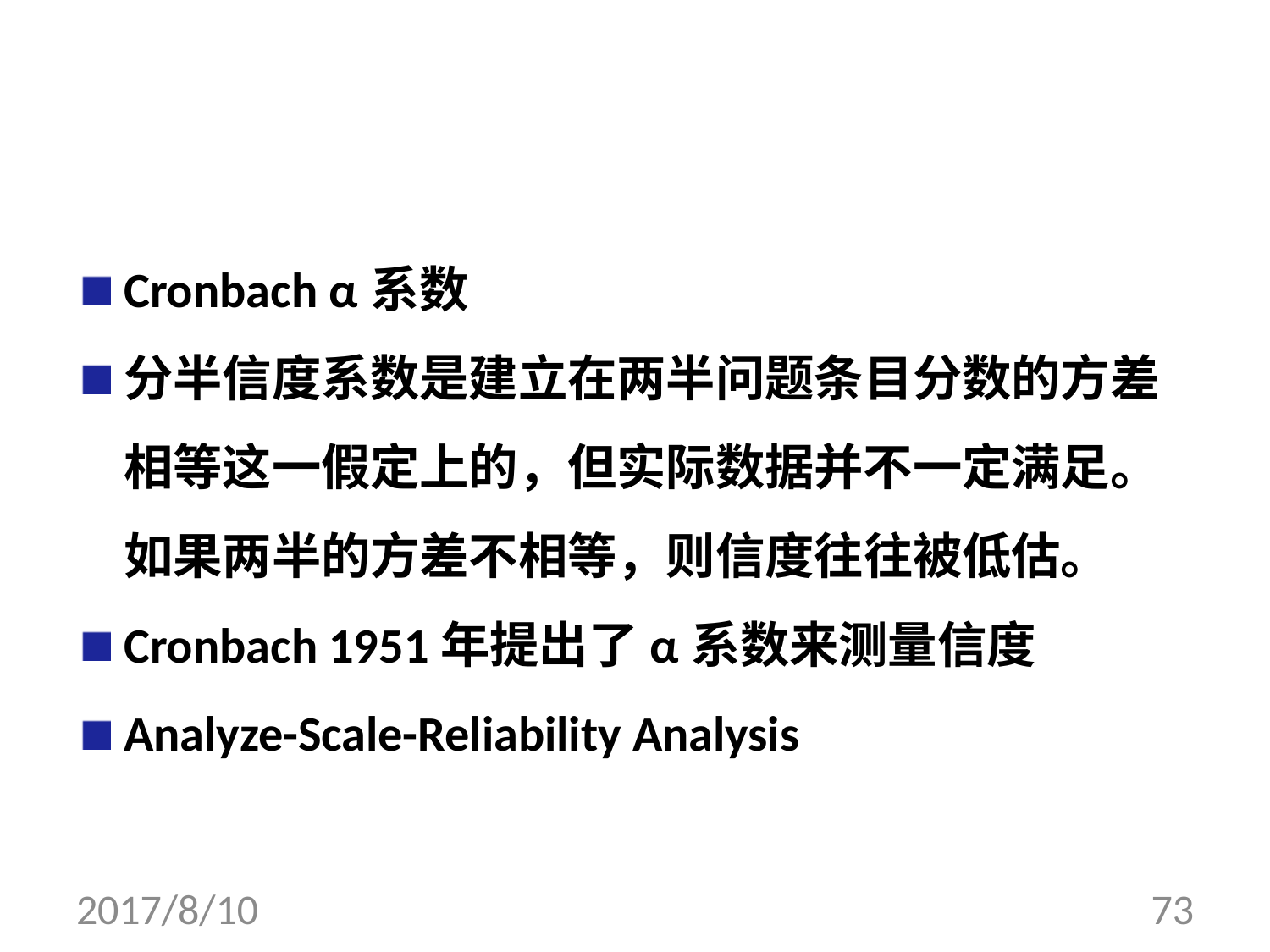

#
Cronbach α系数
分半信度系数是建立在两半问题条目分数的方差相等这一假定上的，但实际数据并不一定满足。如果两半的方差不相等，则信度往往被低估。
Cronbach 1951年提出了α系数来测量信度
Analyze-Scale-Reliability Analysis

2017/8/10
73